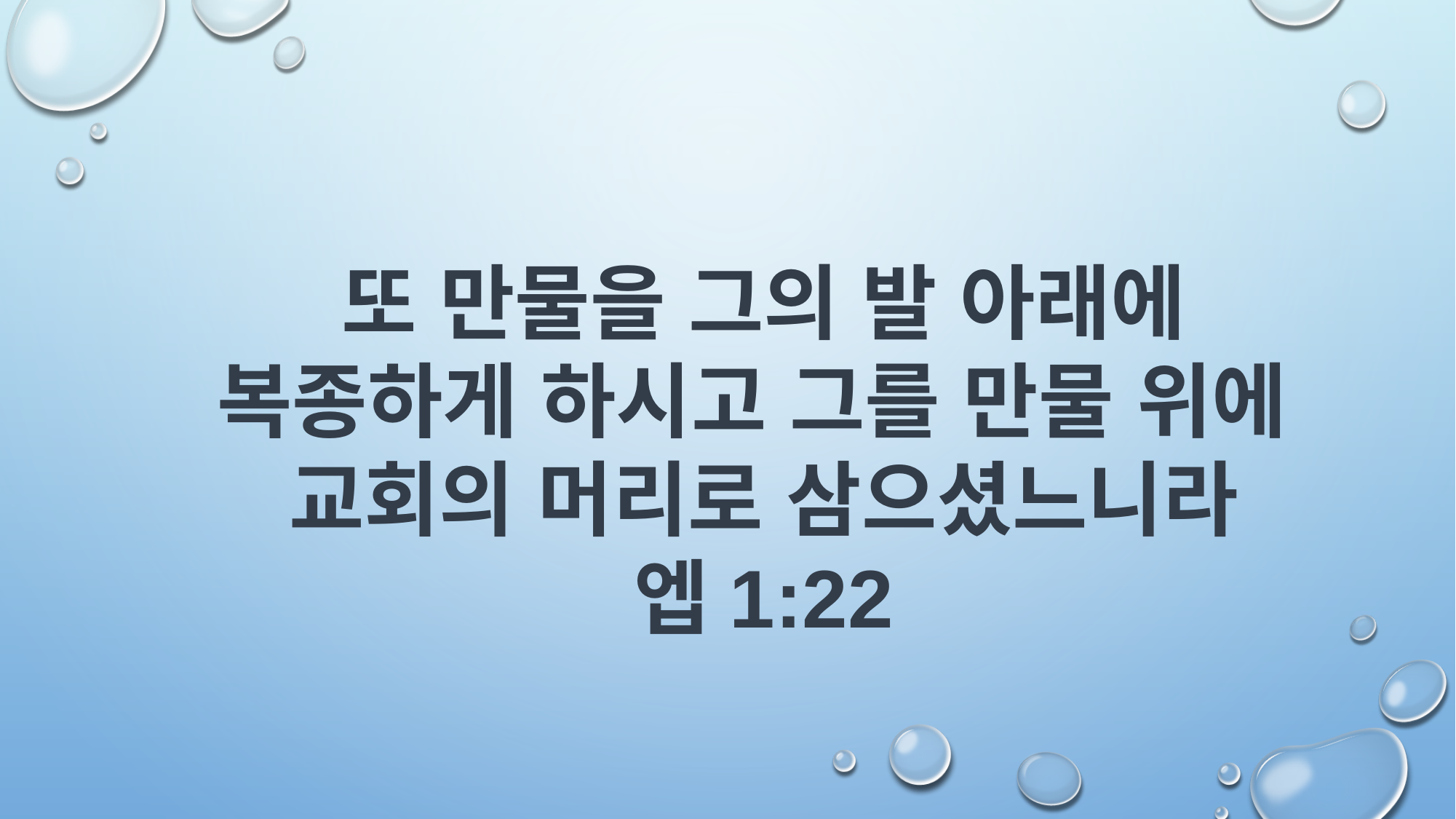

또 만물을 그의 발 아래에 복종하게 하시고 그를 만물 위에
교회의 머리로 삼으셨느니라
엡1:22